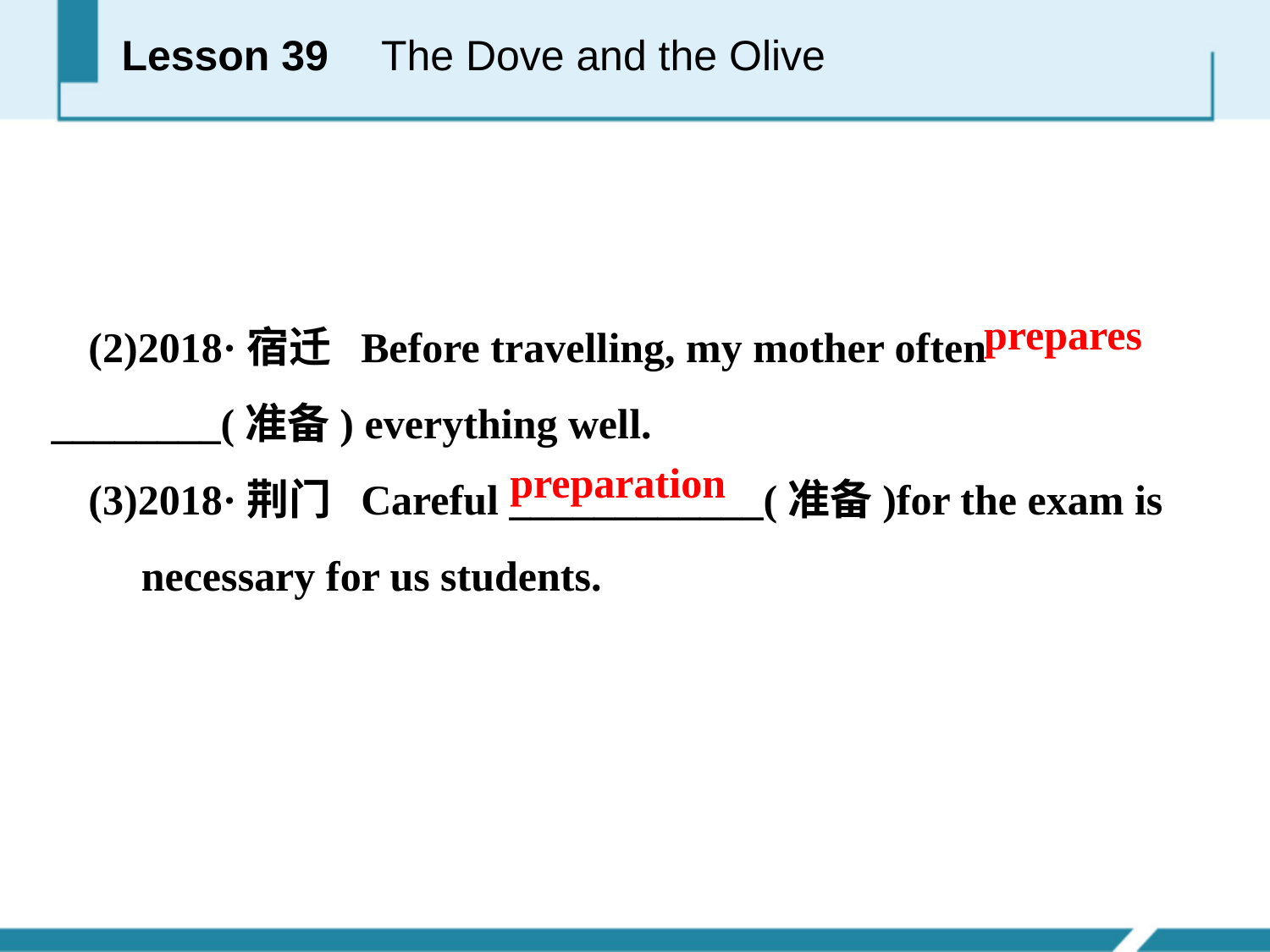

Lesson 39 　The Dove and the Olive
(2)2018·宿迁  Before travelling, my mother often ________(准备) everything well.
(3)2018·荆门  Careful ____________(准备)for the exam is
     necessary for us students.
prepares
preparation